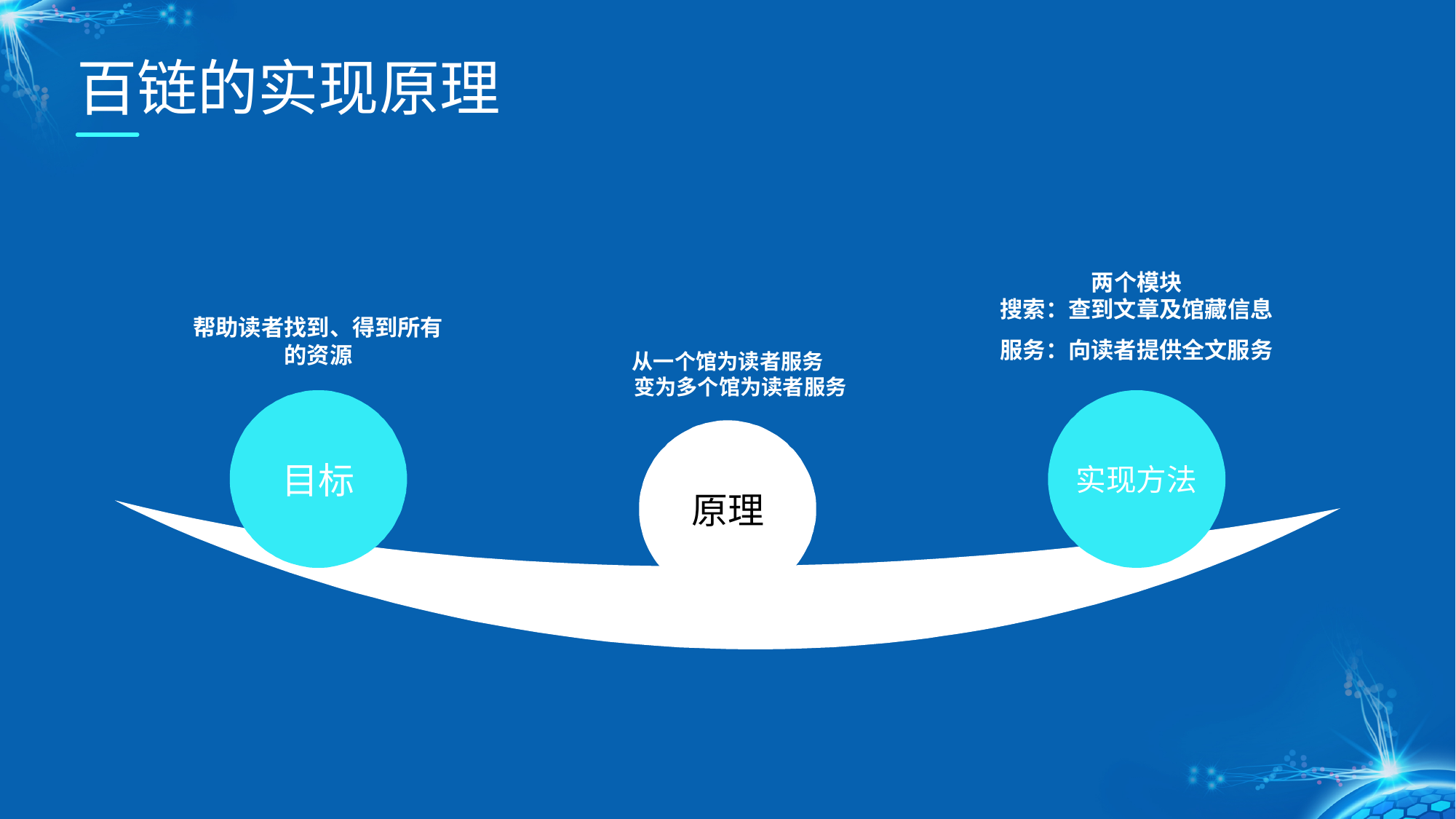

百链的实现原理

两个模块
搜索：查到文章及馆藏信息
 服务：向读者提供全文服务
实现方法
帮助读者找到、得到所有的资源

目标
从一个馆为读者服务
   变为多个馆为读者服务

原理